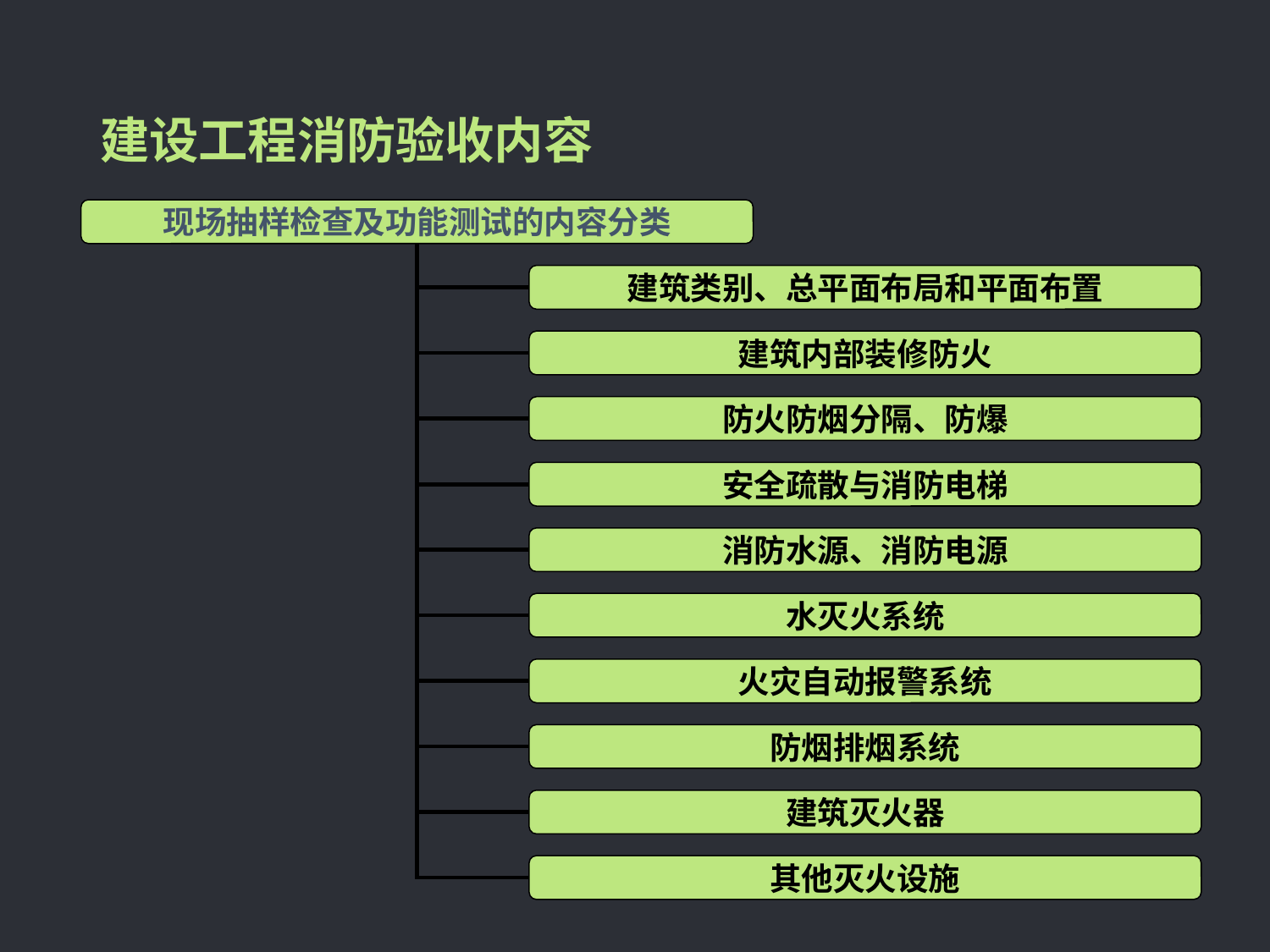

# 建设工程消防验收内容

现场抽样检查及功能测试的内容分类
建筑类别、总平面布局和平面布置
建筑内部装修防火
防火防烟分隔、防爆
安全疏散与消防电梯
消防水源、消防电源
水灭火系统
火灾自动报警系统
防烟排烟系统
建筑灭火器
其他灭火设施
6